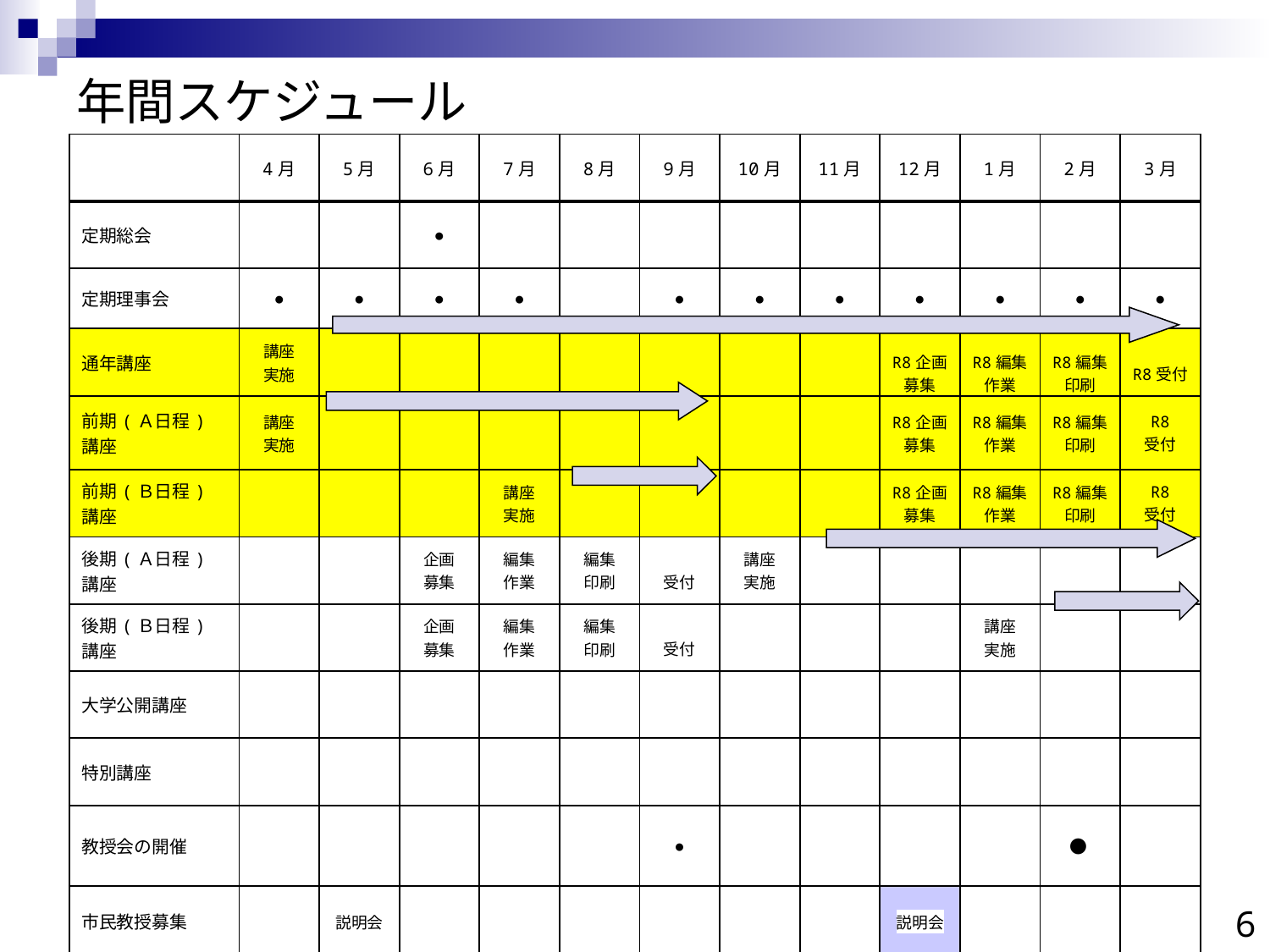

# 年間スケジュール
|  | 4月 | 5月 | 6月 | 7月 | 8月 | 9月 | 10月 | 11月 | 12月 | 1月 | 2月 | 3月 |
| --- | --- | --- | --- | --- | --- | --- | --- | --- | --- | --- | --- | --- |
| 定期総会 |  |  | ● |  |  |  |  |  |  |  |  |  |
| 定期理事会 | ● | ● | ● | ● |  | ● | ● | ● | ● | ● | ● | ● |
| 通年講座 | 講座 実施 |  |  |  |  |  |  |  | R8企画 募集 | R8編集 作業 | R8編集 印刷 | R8受付 |
| 前期(Ａ日程)講座 | 講座 実施 |  |  |  |  |  |  |  | R8企画 募集 | R8編集 作業 | R8編集 印刷 | R8 受付 |
| 前期(Ｂ日程)講座 |  |  |  | 講座 実施 |  |  |  |  | R8企画 募集 | R8編集 作業 | R8編集 印刷 | R8 受付 |
| 後期(Ａ日程)講座 |  |  | 企画 募集 | 編集 作業 | 編集 印刷 | 受付 | 講座 実施 |  |  |  |  |  |
| 後期(Ｂ日程)講座 |  |  | 企画 募集 | 編集 作業 | 編集 印刷 | 受付 |  |  |  | 講座 実施 |  |  |
| 大学公開講座 |  |  |  |  |  |  |  |  |  |  |  |  |
| 特別講座 |  |  |  |  |  |  |  |  |  |  |  |  |
| 教授会の開催 |  |  |  |  |  | ● |  |  |  |  | ● |  |
| 市民教授募集 |  | 説明会 |  |  |  |  |  |  | 説明会 |  |  |  |

6